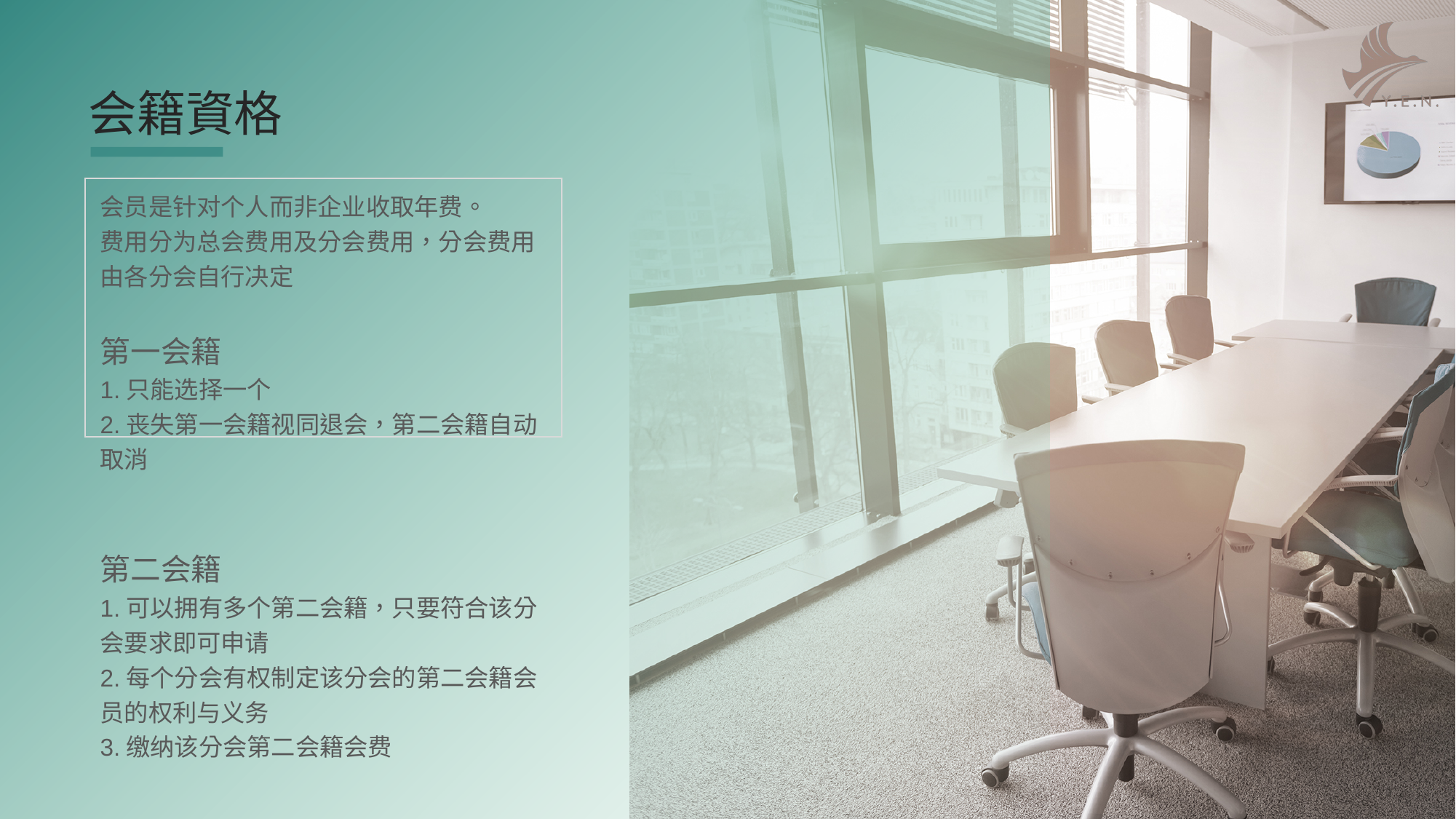

会籍資格

会员是针对个人而非企业收取年费。
费用分为总会费用及分会费用，分会费用由各分会自行决定

第一会籍
1.只能选择一个
2.丧失第一会籍视同退会，第二会籍自动取消

第二会籍
1.可以拥有多个第二会籍，只要符合该分会要求即可申请
2.每个分会有权制定该分会的第二会籍会员的权利与义务
3.缴纳该分会第二会籍会费